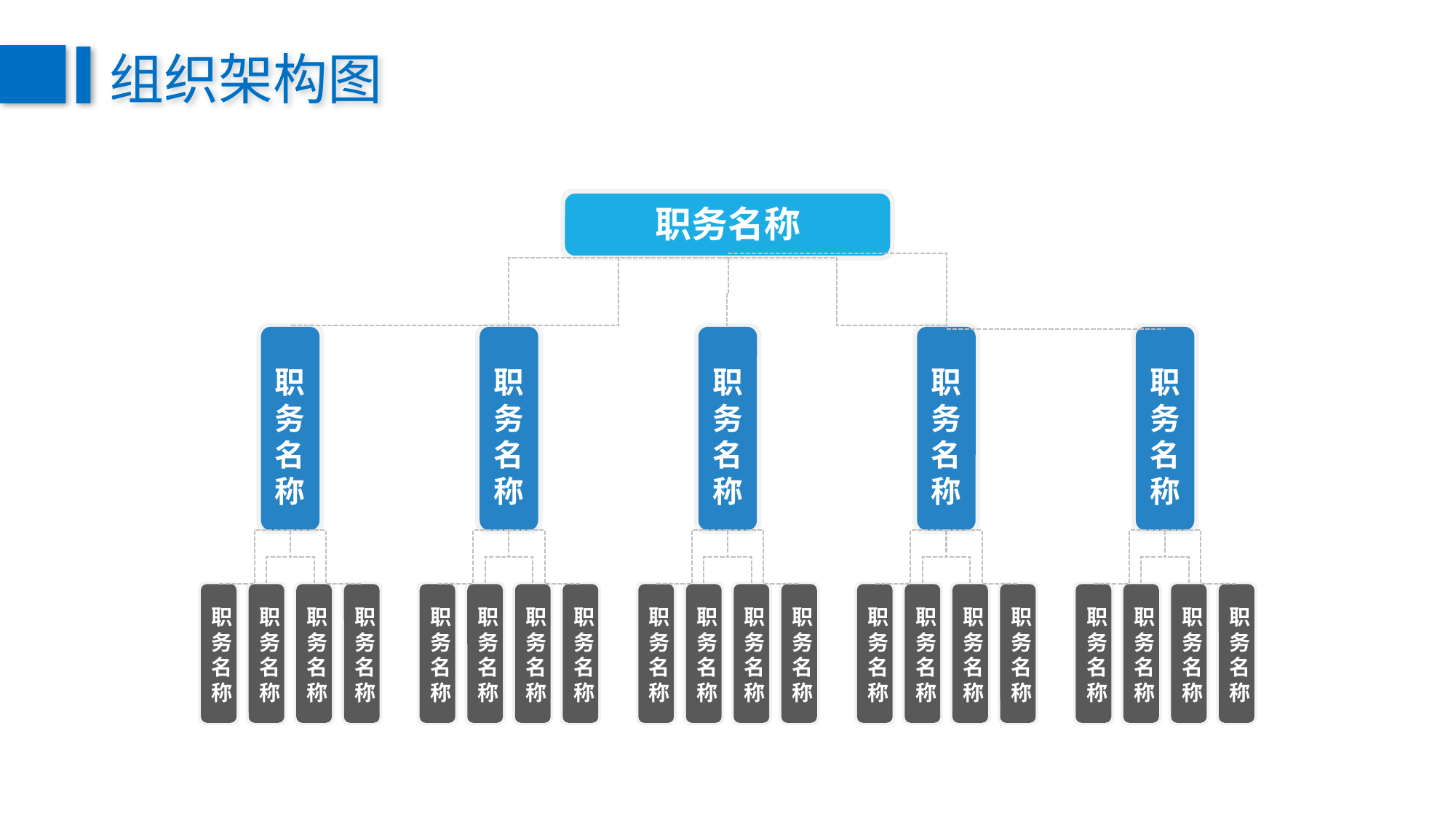

组织架构图

职务名称
职务名称

职务名称

职务名称

职务名称

职务名称

职务名称

职务名称

职务名称

职务名称

职务名称

职务名称

职务名称

职务名称

职务名称

职务名称

职务名称

职务名称

职务名称

职务名称

职务名称

职务名称

职务名称

职务名称

职务名称

职务名称